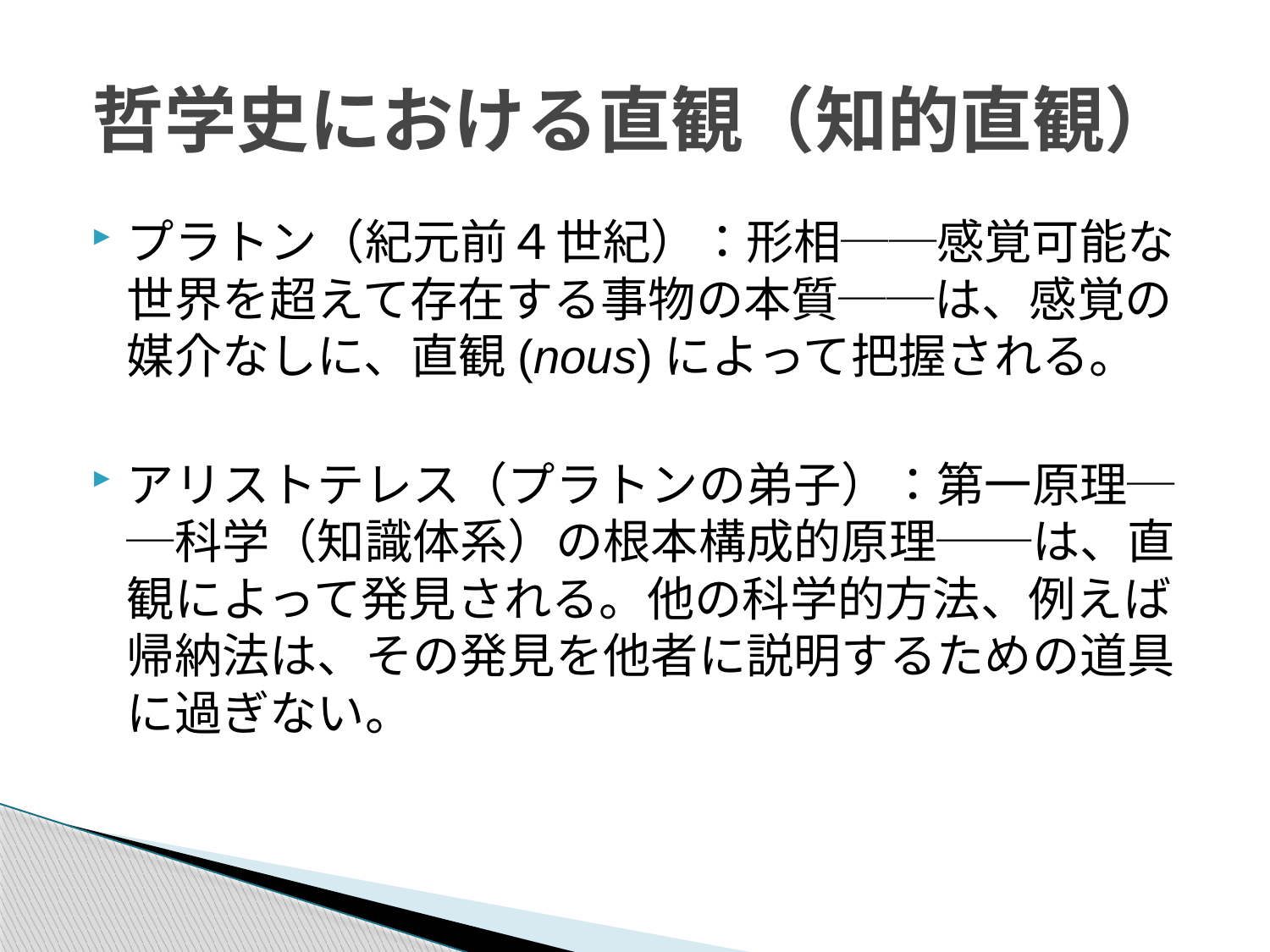

# 哲学史における直観（知的直観）
プラトン（紀元前４世紀）：形相──感覚可能な世界を超えて存在する事物の本質──は、感覚の媒介なしに、直観(nous)によって把握される。

アリストテレス（プラトンの弟子）：第一原理──科学（知識体系）の根本構成的原理──は、直観によって発見される。他の科学的方法、例えば帰納法は、その発見を他者に説明するための道具に過ぎない。